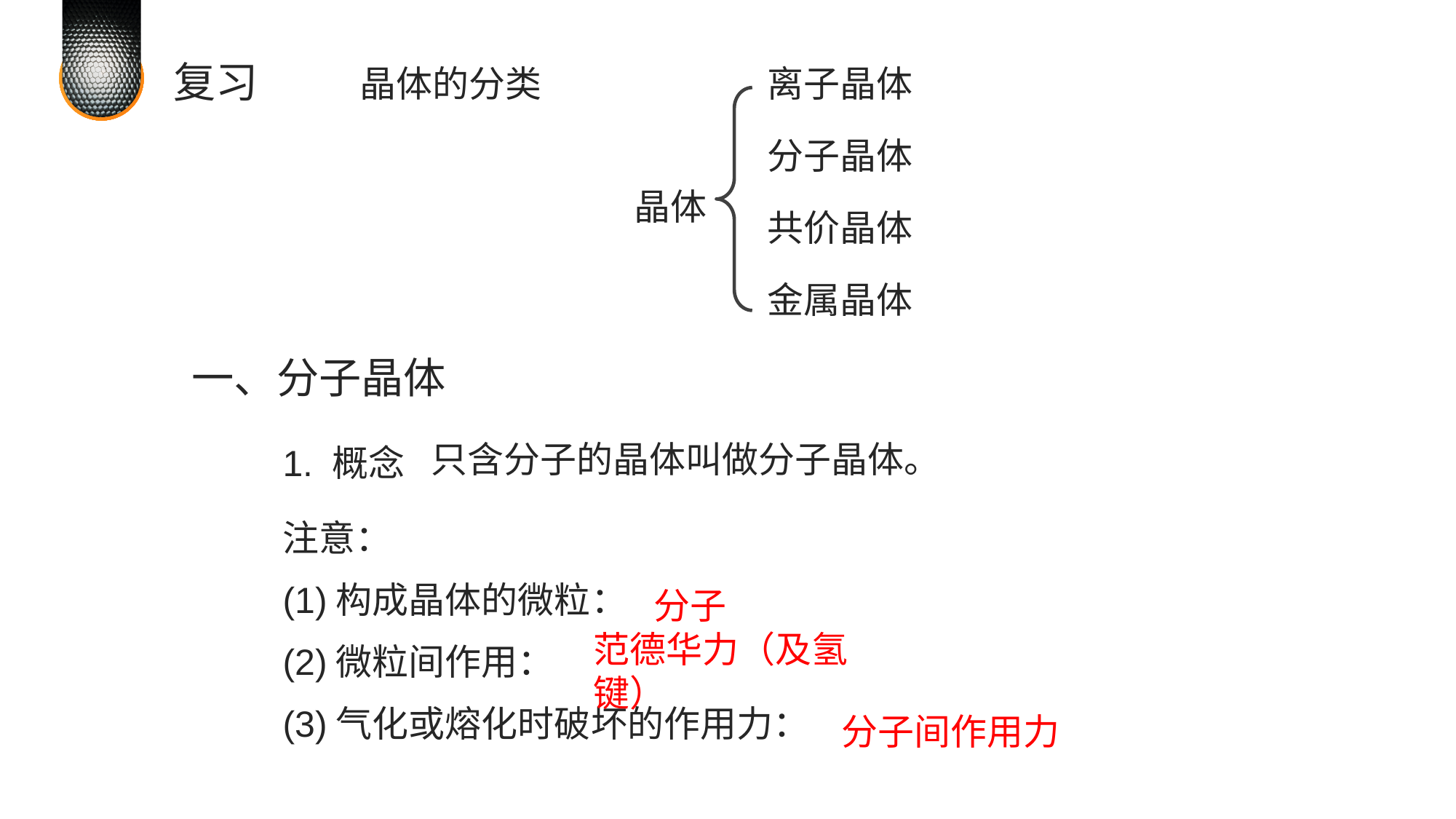

复习
晶体的分类
离子晶体

分子晶体
晶体
共价晶体
金属晶体
一、分子晶体
1. 概念
只含分子的晶体叫做分子晶体。
注意：
(1)构成晶体的微粒：
(2)微粒间作用：
(3)气化或熔化时破坏的作用力：
分子
范德华力（及氢键）
分子间作用力